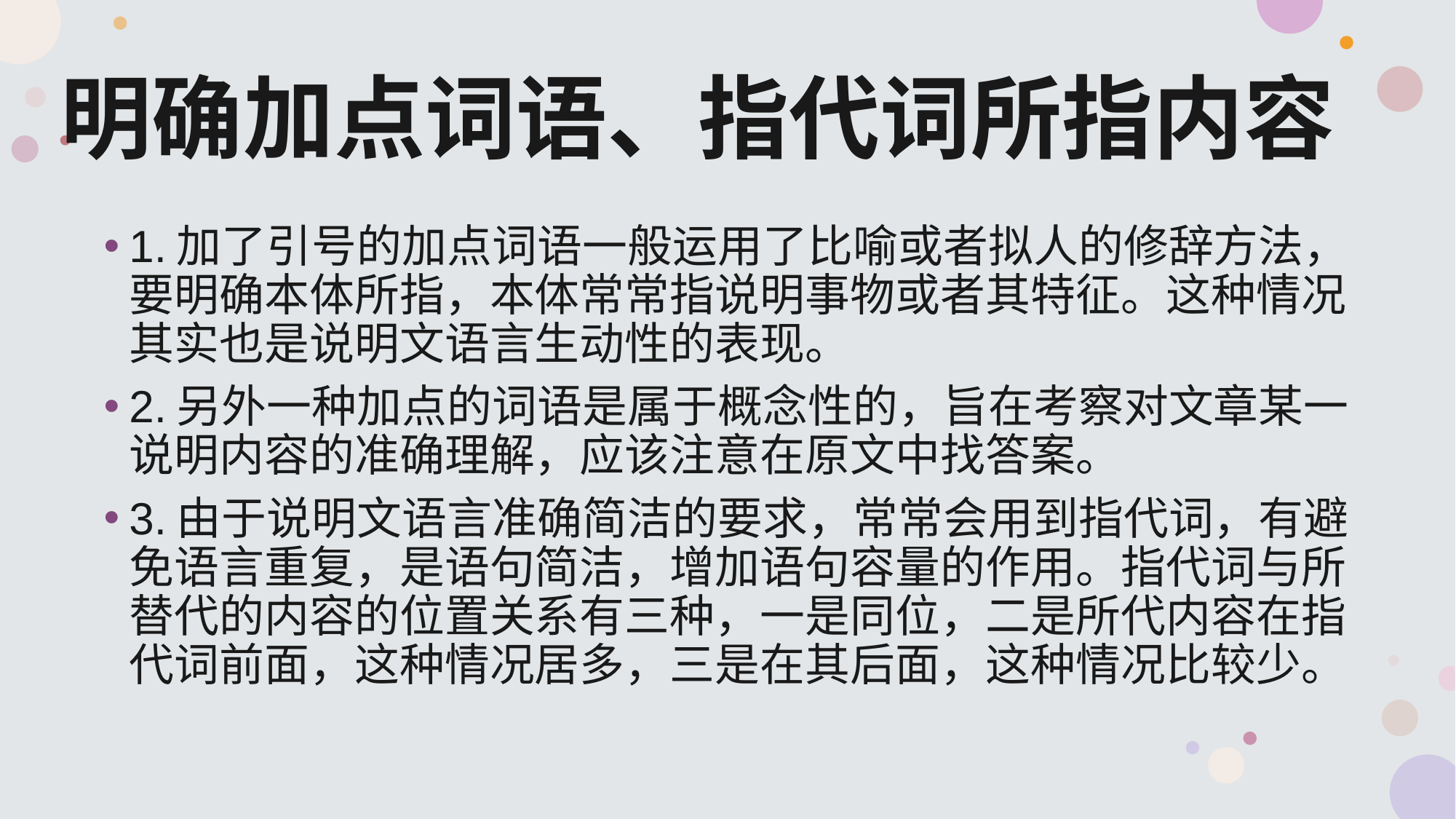

# 明确加点词语、指代词所指内容
1.加了引号的加点词语一般运用了比喻或者拟人的修辞方法，要明确本体所指，本体常常指说明事物或者其特征。这种情况其实也是说明文语言生动性的表现。
2.另外一种加点的词语是属于概念性的，旨在考察对文章某一说明内容的准确理解，应该注意在原文中找答案。
3.由于说明文语言准确简洁的要求，常常会用到指代词，有避免语言重复，是语句简洁，增加语句容量的作用。指代词与所替代的内容的位置关系有三种，一是同位，二是所代内容在指代词前面，这种情况居多，三是在其后面，这种情况比较少。